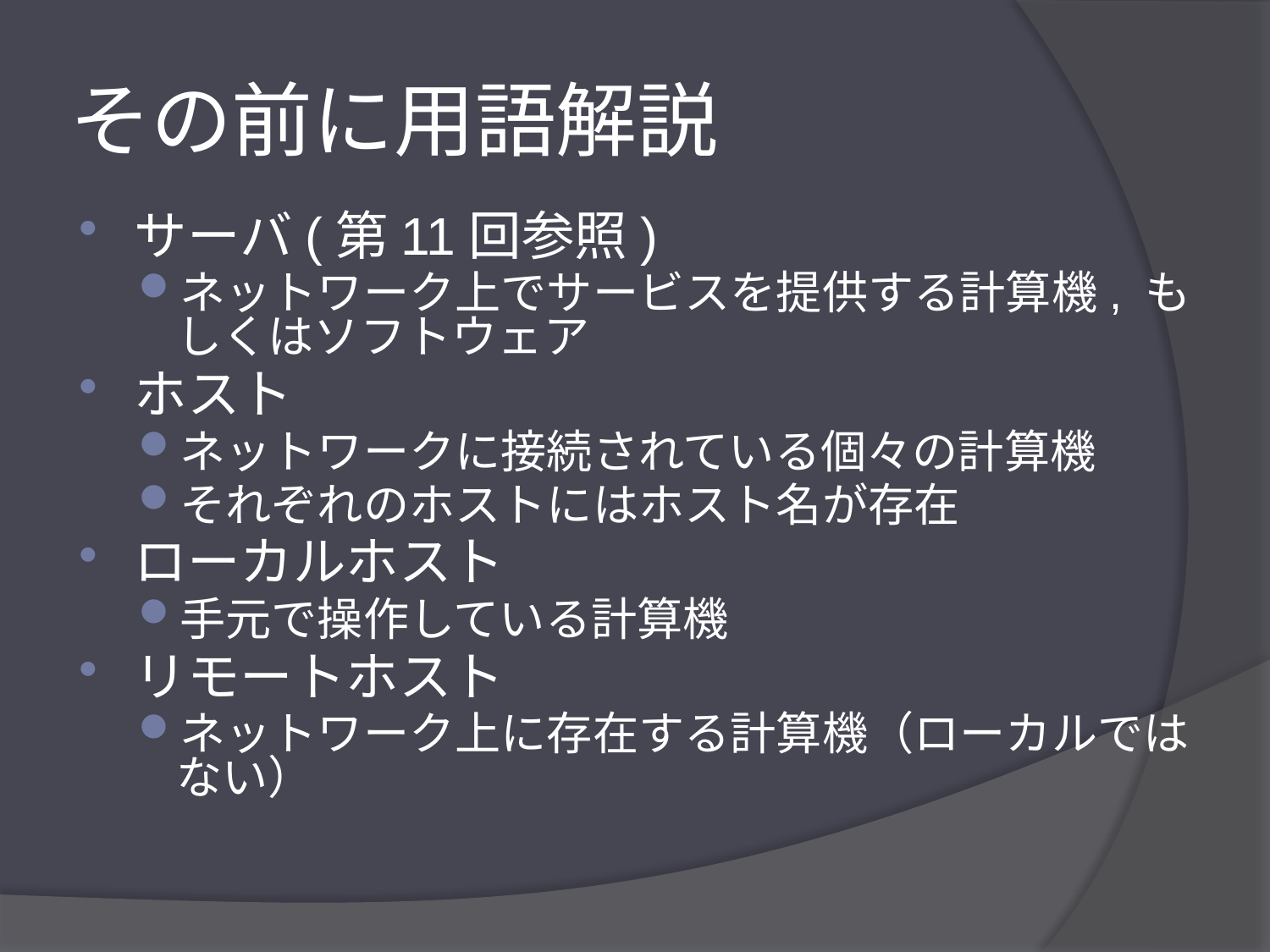

# その前に用語解説
サーバ(第11回参照)
ネットワーク上でサービスを提供する計算機, もしくはソフトウェア
ホスト
ネットワークに接続されている個々の計算機
それぞれのホストにはホスト名が存在
ローカルホスト
手元で操作している計算機
リモートホスト
ネットワーク上に存在する計算機（ローカルではない）